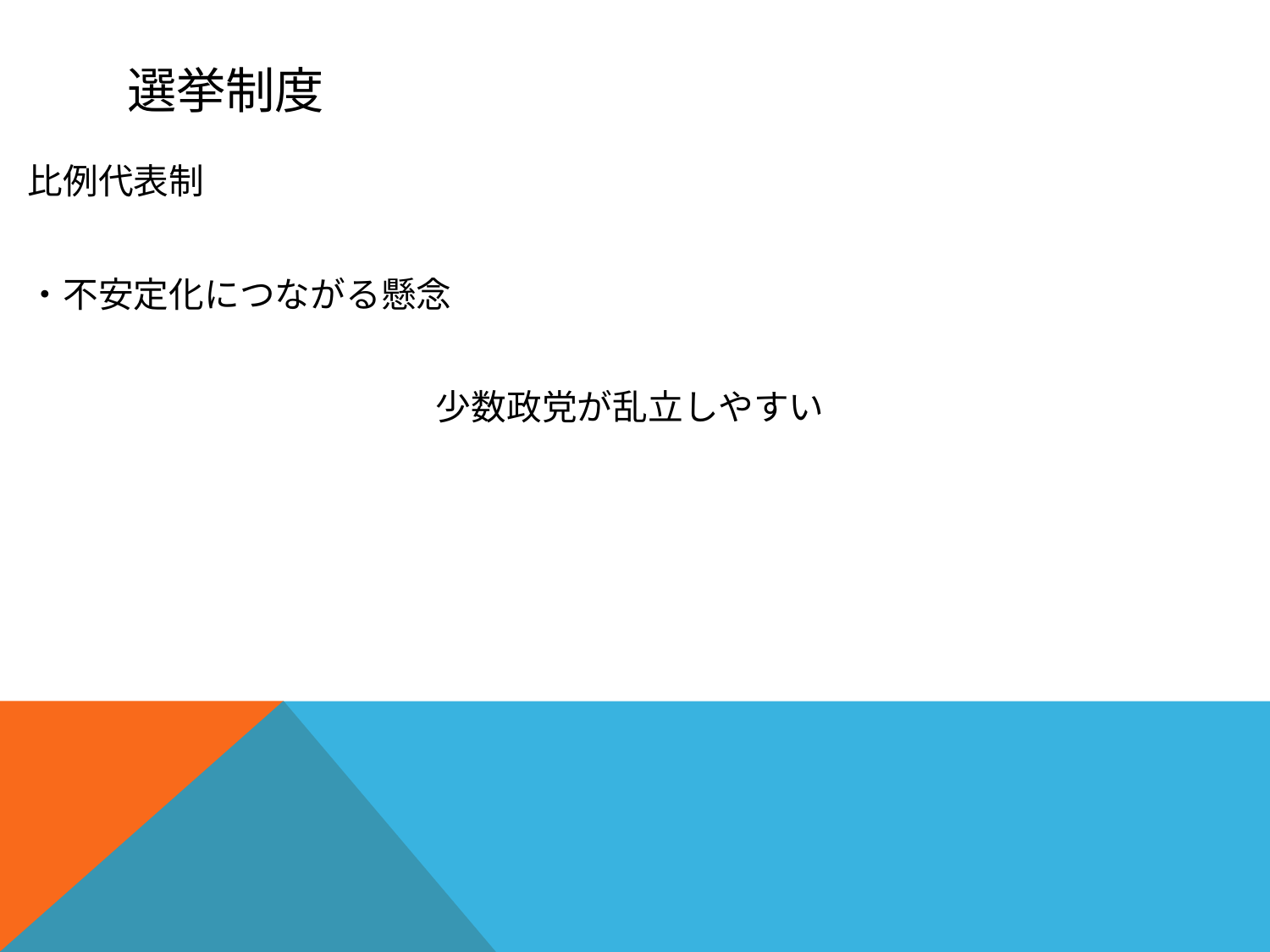

# 選挙制度
比例代表制

・不安定化につながる懸念

少数政党が乱立しやすい